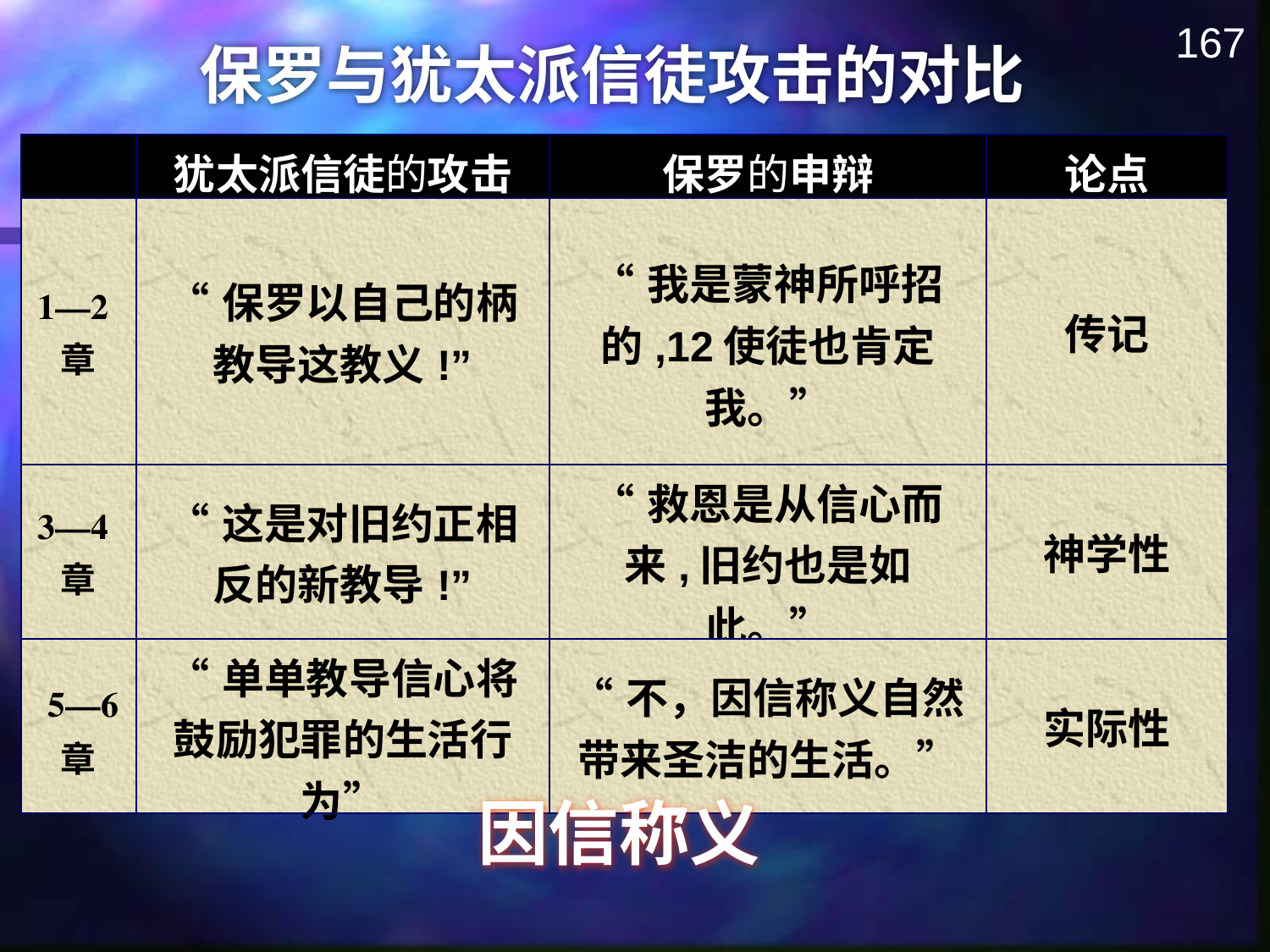

167
保罗与犹太派信徒攻击的对比
|  | 犹太派信徒的攻击 | 保罗的申辩 | 论点 |
| --- | --- | --- | --- |
| 1—2章 | “保罗以自己的柄教导这教义!” | “我是蒙神所呼招的,12使徒也肯定我。” | 传记 |
| 3—4章 | “这是对旧约正相反的新教导!” | “救恩是从信心而 来,旧约也是如此。” | 神学性 |
| 5—6章 | “单单教导信心将鼓励犯罪的生活行为” | “不，因信称义自然带来圣洁的生活。” | 实际性 |
因信称义